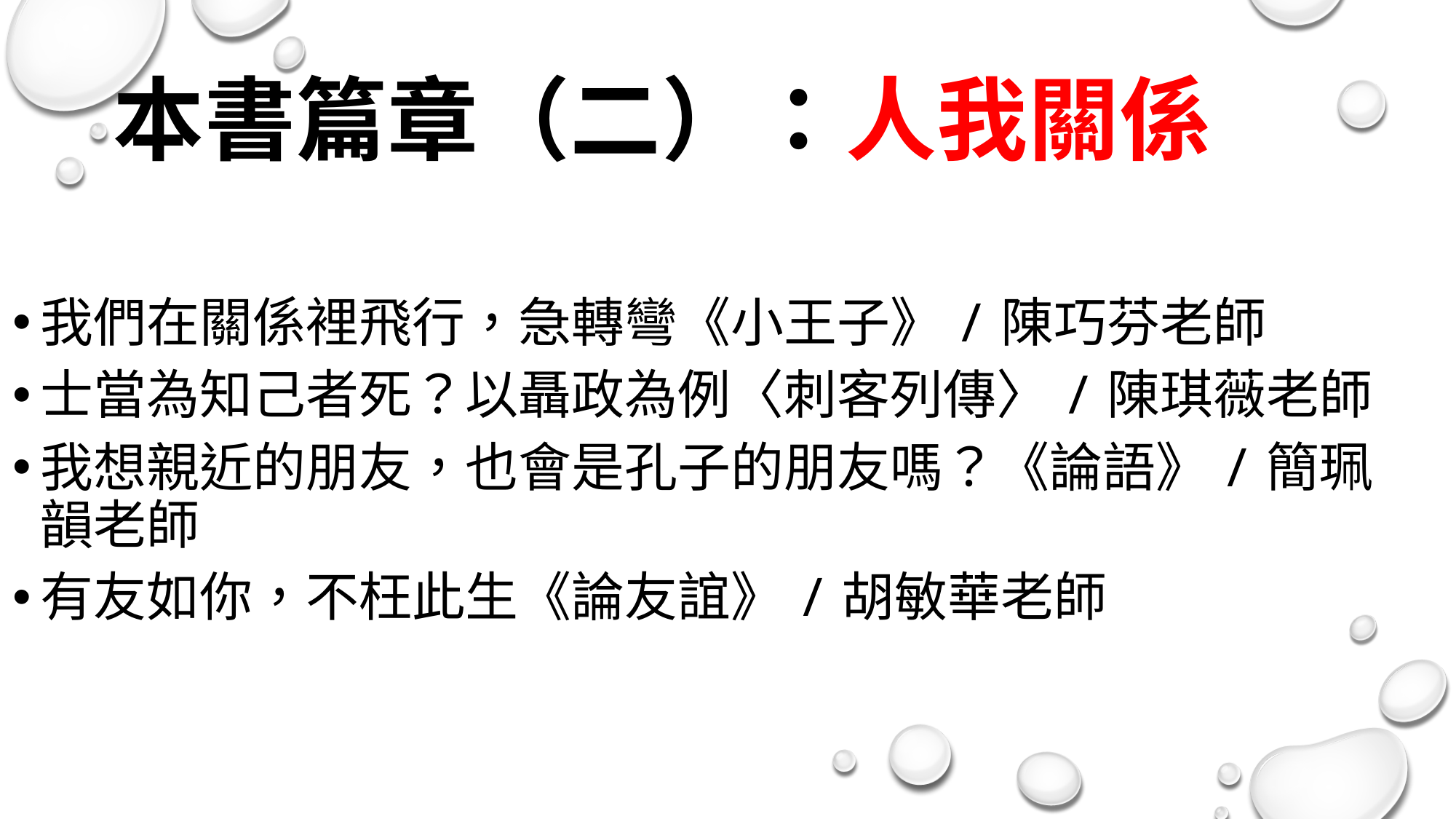

# 本書篇章（二）：人我關係
我們在關係裡飛行，急轉彎《小王子》/陳巧芬老師
士當為知己者死？以聶政為例〈刺客列傳〉/陳琪薇老師
我想親近的朋友，也會是孔子的朋友嗎？《論語》/簡珮韻老師
有友如你，不枉此生《論友誼》/胡敏華老師